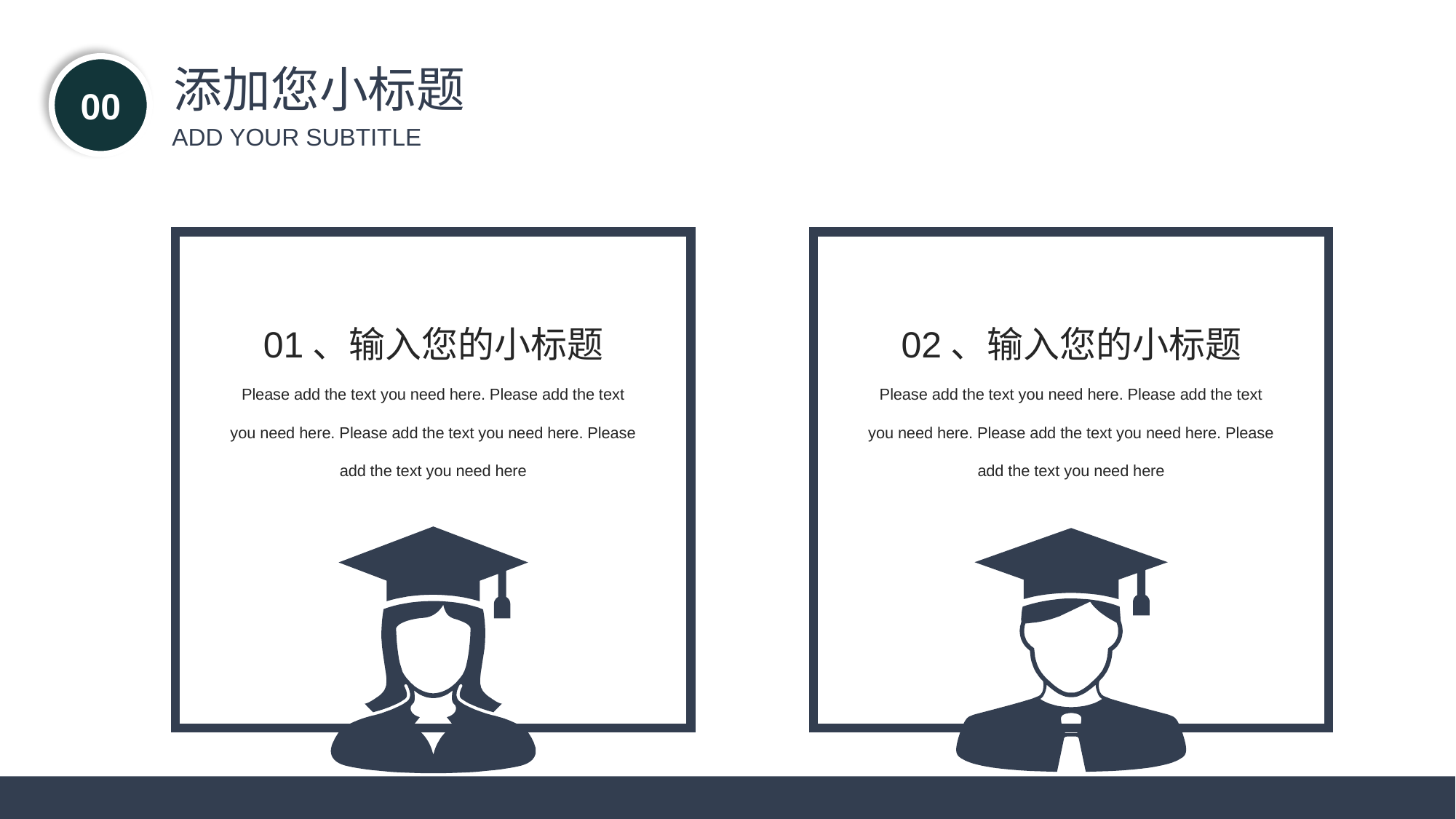

添加您小标题
00
ADD YOUR SUBTITLE

01、输入您的小标题
Please add the text you need here. Please add the text you need here. Please add the text you need here. Please add the text you need here
02、输入您的小标题
Please add the text you need here. Please add the text you need here. Please add the text you need here. Please add the text you need here